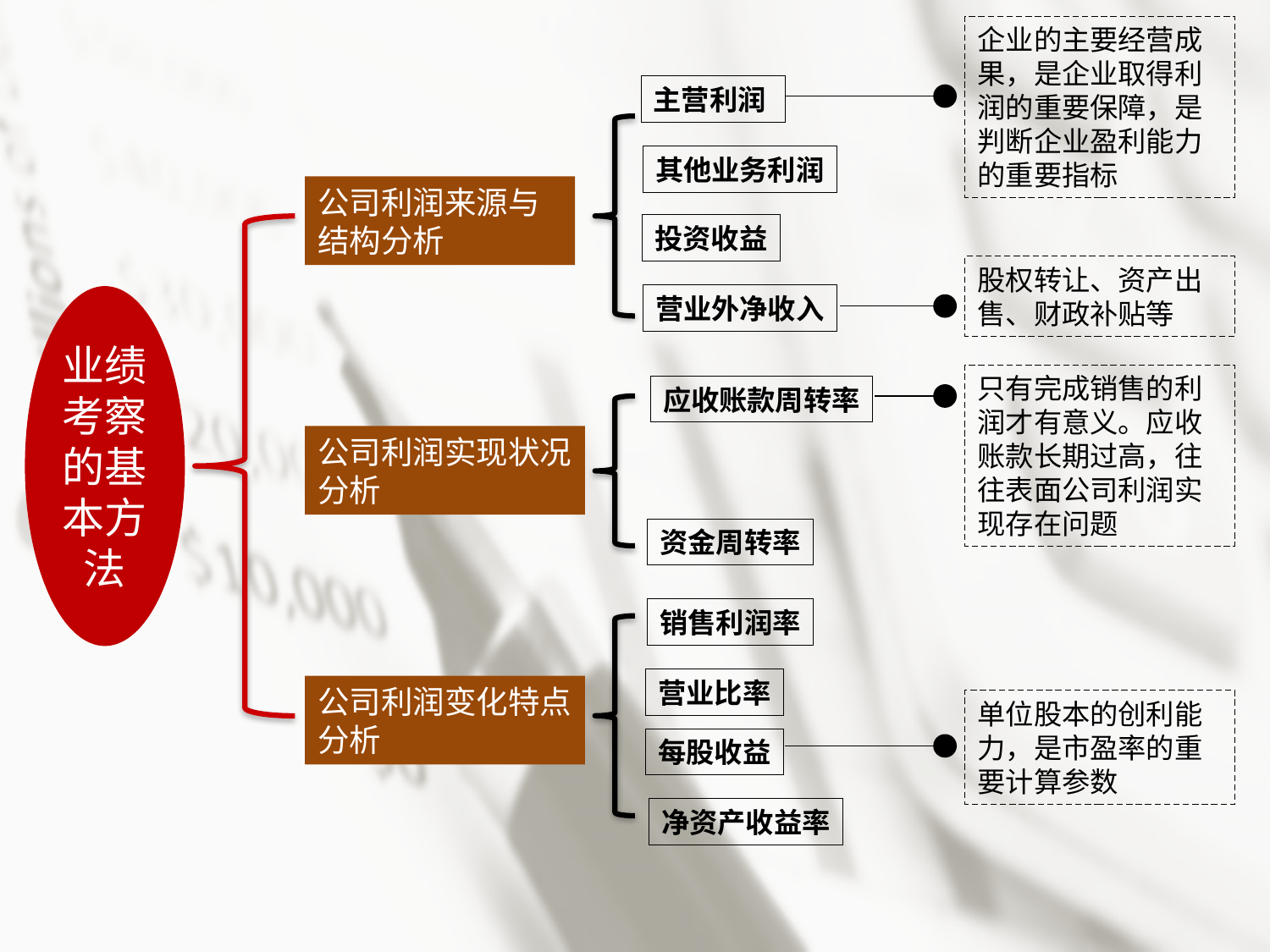

企业的主要经营成果，是企业取得利润的重要保障，是判断企业盈利能力的重要指标
主营利润

其他业务利润
公司利润来源与结构分析
投资收益

股权转让、资产出售、财政补贴等
营业外净收入
业绩考察的基本方法

只有完成销售的利润才有意义。应收账款长期过高，往往表面公司利润实现存在问题
应收账款周转率

公司利润实现状况分析
资金周转率
销售利润率

营业比率
公司利润变化特点分析
单位股本的创利能力，是市盈率的重要计算参数
每股收益

净资产收益率